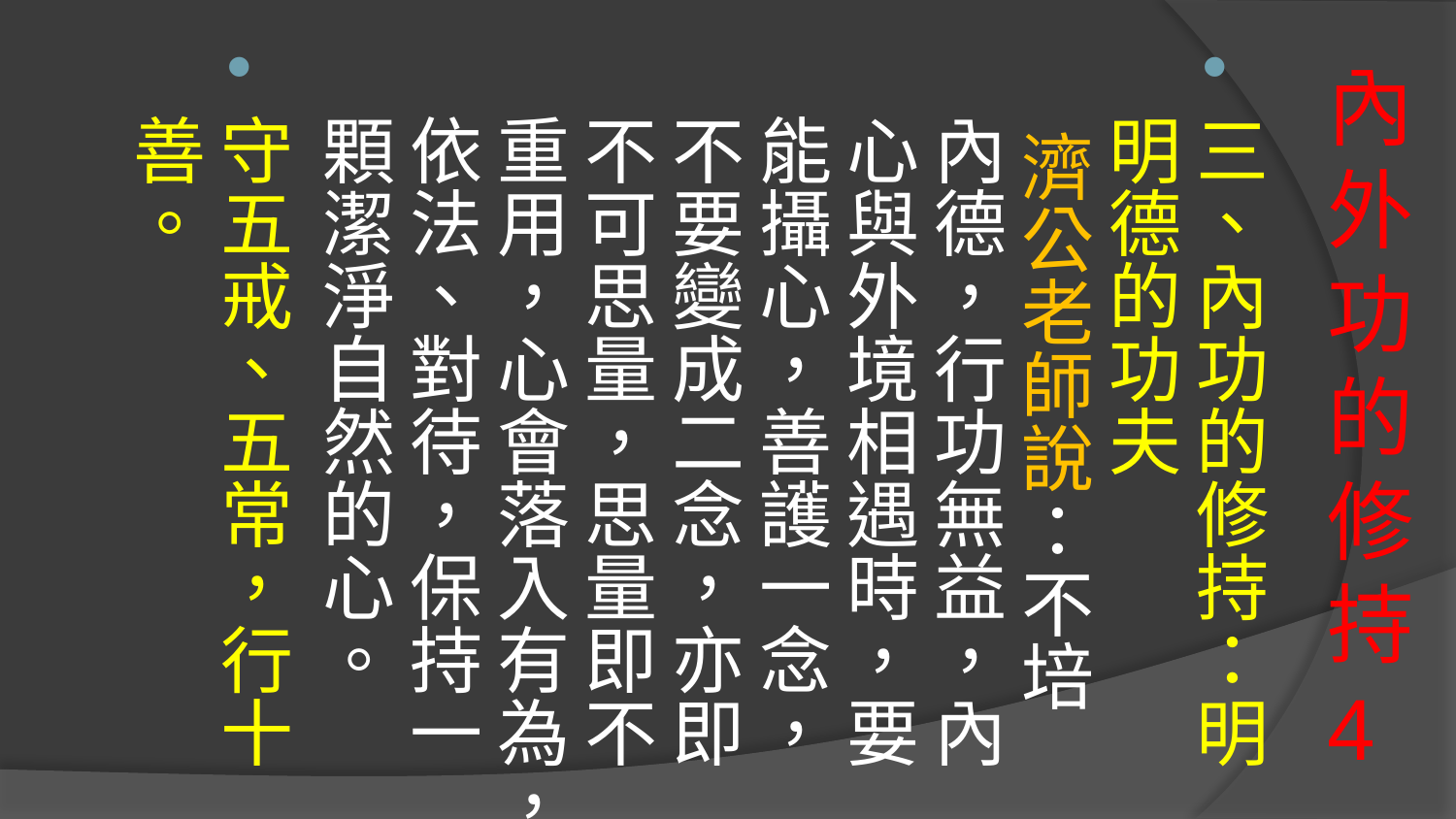

三、內功的修持：明明德的功夫                    濟公老師說：不培內德，行功無益，內心與外境相遇時，要能攝心，善護一念，不要變成二念，亦即不可思量，思量即不重用，心會落入有為，依法、對待，保持一顆潔淨自然的心。
守五戒、五常，行十善。
# 內外功的修持 4